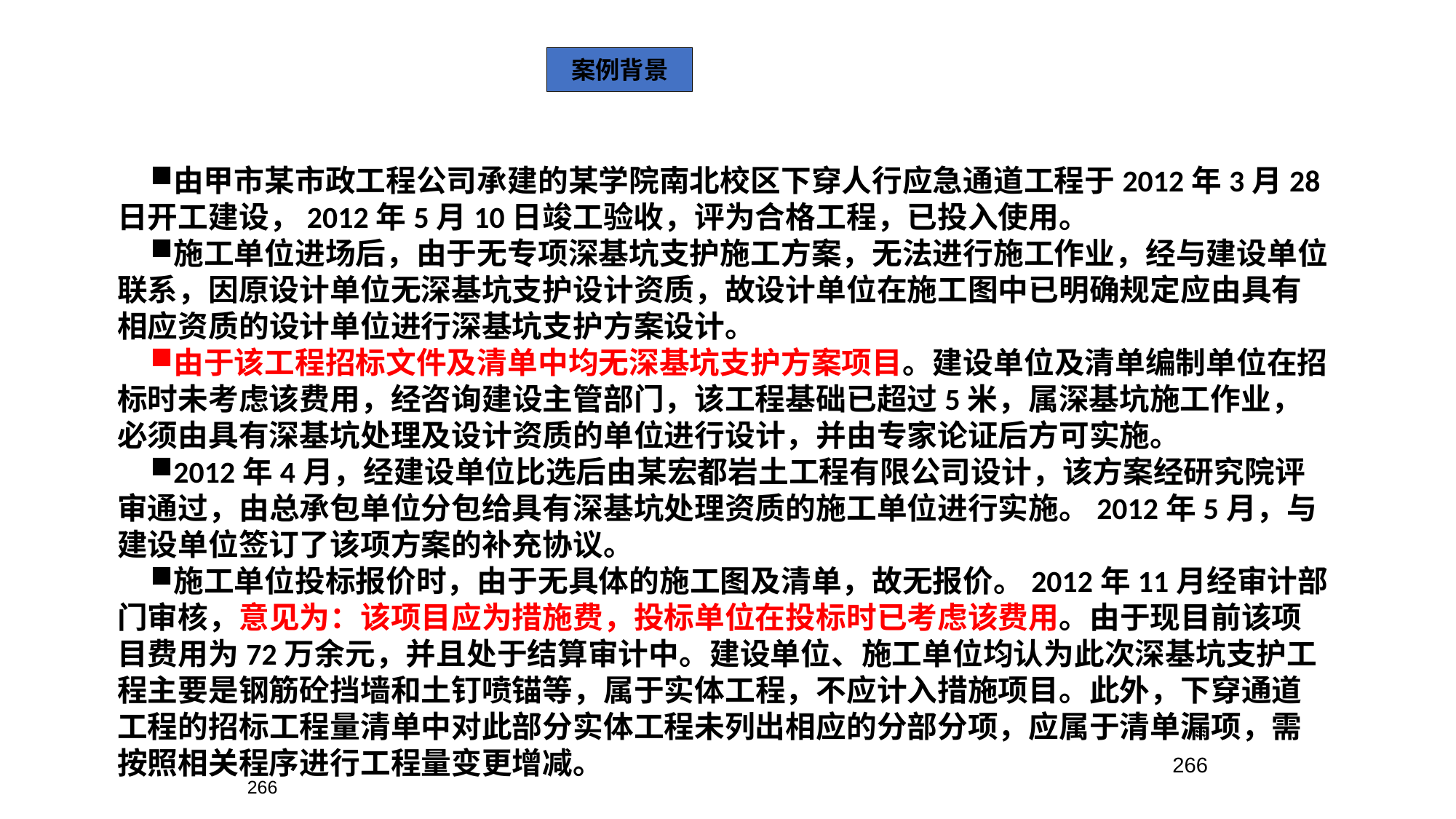

案例背景
由甲市某市政工程公司承建的某学院南北校区下穿人行应急通道工程于2012年3月28日开工建设，2012年5月10日竣工验收，评为合格工程，已投入使用。
施工单位进场后，由于无专项深基坑支护施工方案，无法进行施工作业，经与建设单位联系，因原设计单位无深基坑支护设计资质，故设计单位在施工图中已明确规定应由具有相应资质的设计单位进行深基坑支护方案设计。
由于该工程招标文件及清单中均无深基坑支护方案项目。建设单位及清单编制单位在招标时未考虑该费用，经咨询建设主管部门，该工程基础已超过5米，属深基坑施工作业，必须由具有深基坑处理及设计资质的单位进行设计，并由专家论证后方可实施。
2012年4月，经建设单位比选后由某宏都岩土工程有限公司设计，该方案经研究院评审通过，由总承包单位分包给具有深基坑处理资质的施工单位进行实施。2012年5月，与建设单位签订了该项方案的补充协议。
施工单位投标报价时，由于无具体的施工图及清单，故无报价。2012年11月经审计部门审核，意见为：该项目应为措施费，投标单位在投标时已考虑该费用。由于现目前该项目费用为72万余元，并且处于结算审计中。建设单位、施工单位均认为此次深基坑支护工程主要是钢筋砼挡墙和土钉喷锚等，属于实体工程，不应计入措施项目。此外，下穿通道工程的招标工程量清单中对此部分实体工程未列出相应的分部分项，应属于清单漏项，需按照相关程序进行工程量变更增减。
266
266
266